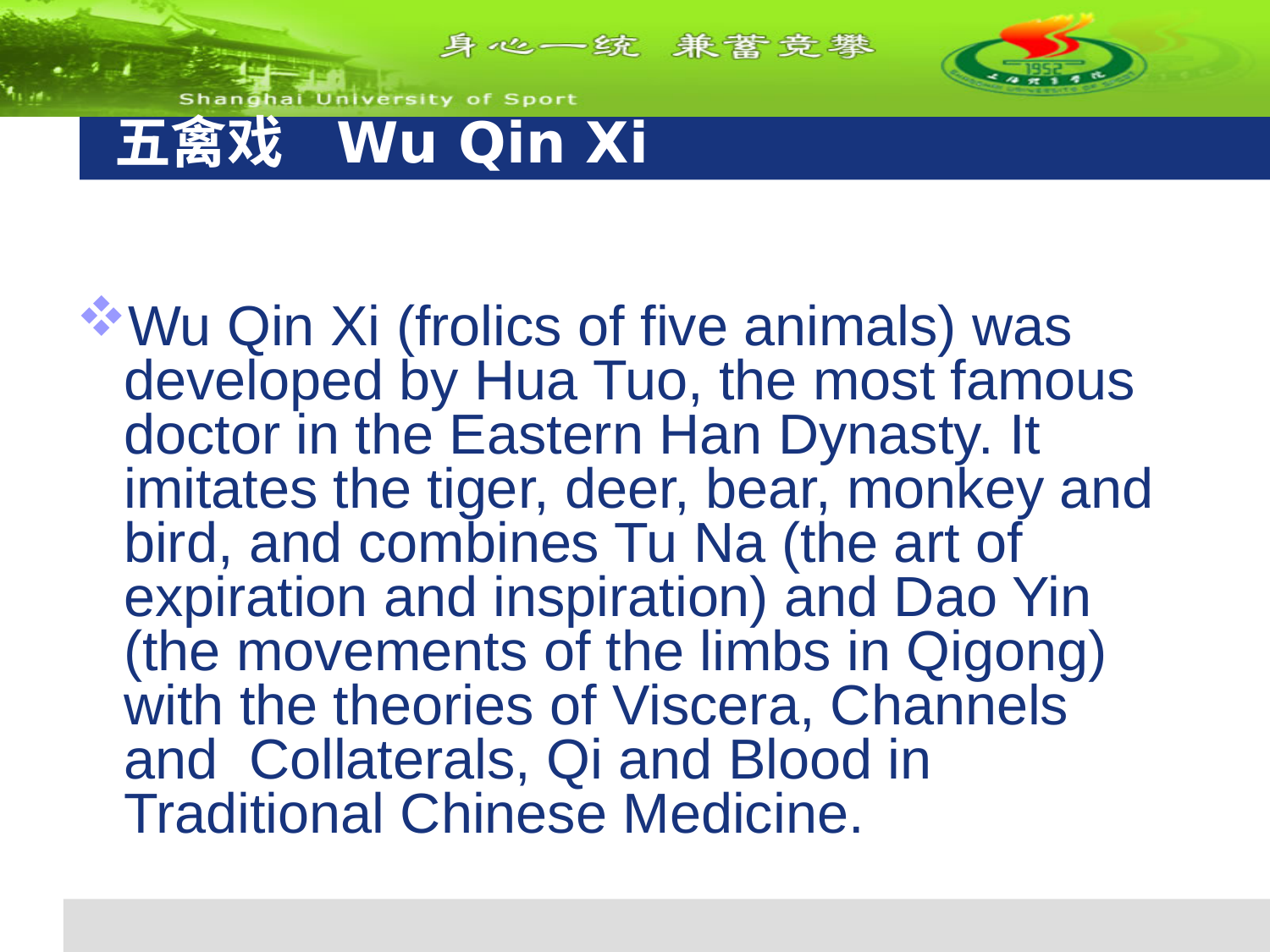

# 五禽戏   Wu Qin Xi
Wu Qin Xi (frolics of five animals) was developed by Hua Tuo, the most famous doctor in the Eastern Han Dynasty. It imitates the tiger, deer, bear, monkey and bird, and combines Tu Na (the art of expiration and inspiration) and Dao Yin (the movements of the limbs in Qigong) with the theories of Viscera, Channels and  Collaterals, Qi and Blood in Traditional Chinese Medicine.